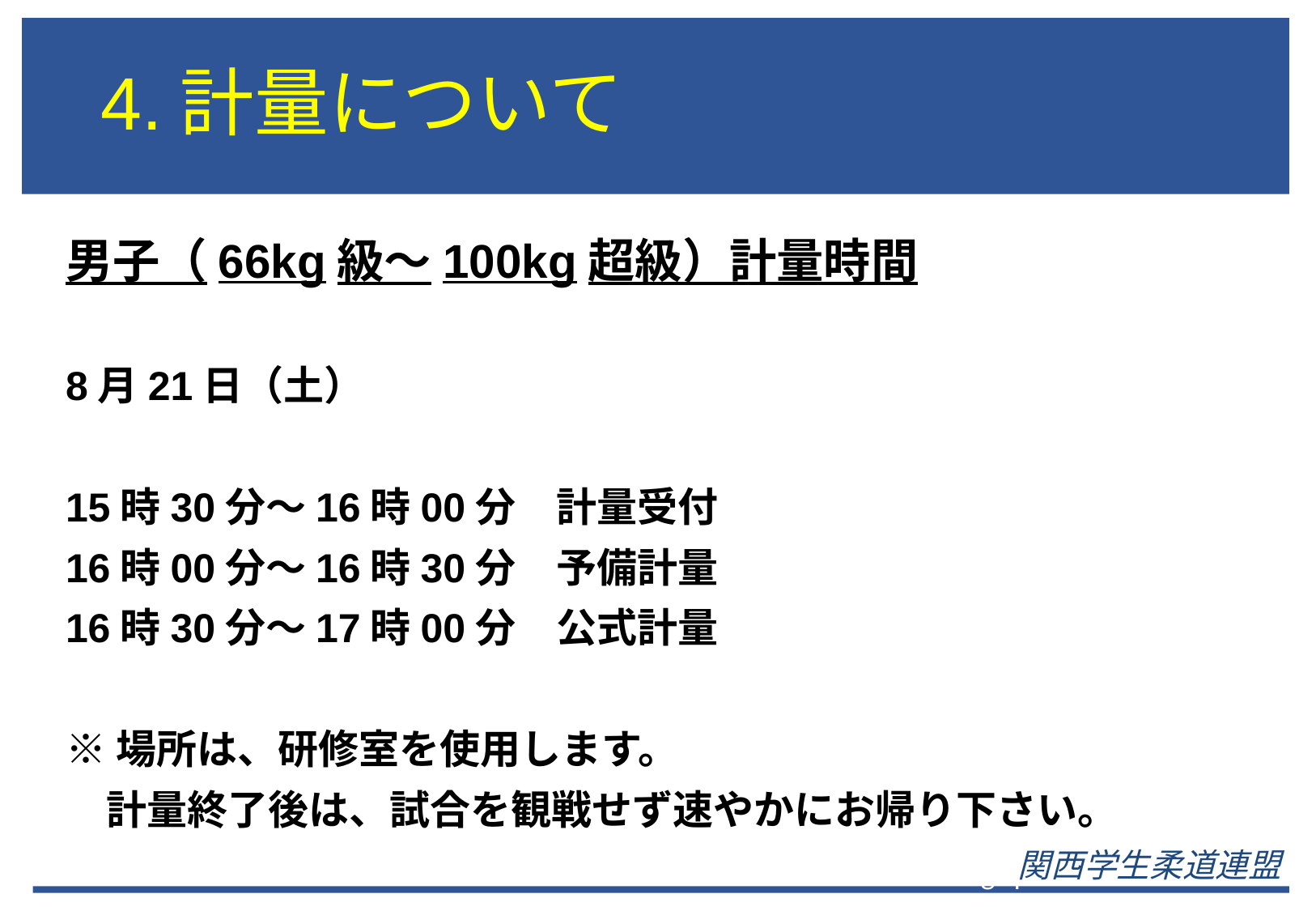

# 4.計量について

男子（66kg級～100kg超級）計量時間

8月21日（土）

15時30分～16時00分　計量受付
16時00分～16時30分　予備計量
16時30分～17時00分　公式計量

※場所は、研修室を使用します。
　計量終了後は、試合を観戦せず速やかにお帰り下さい。

関西学生柔道連盟